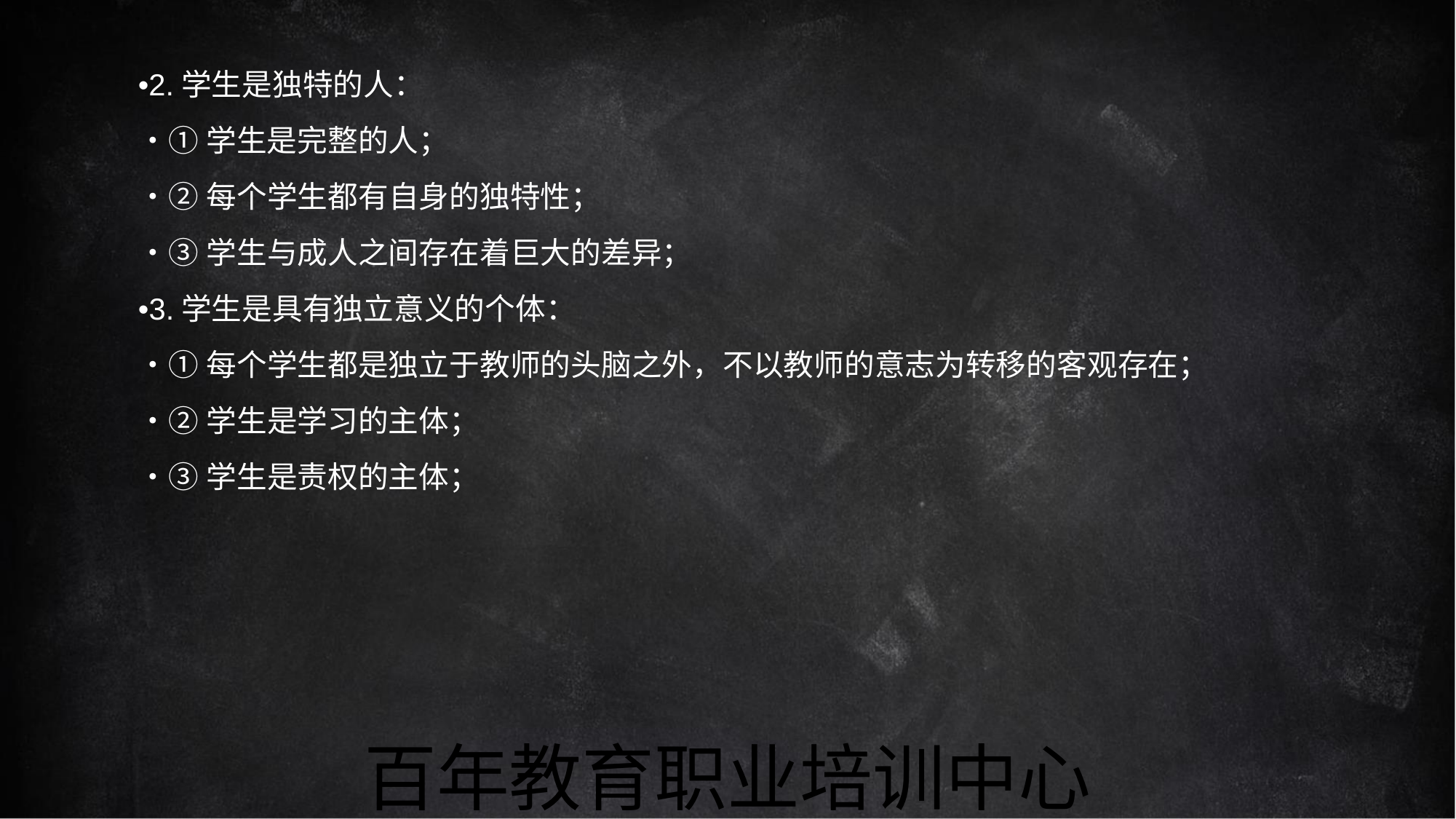

•2.学生是独特的人：
•①学生是完整的人；
•②每个学生都有自身的独特性；
•③学生与成人之间存在着巨大的差异；
•3.学生是具有独立意义的个体：
•①每个学生都是独立于教师的头脑之外，不以教师的意志为转移的客观存在；
•②学生是学习的主体；
•③学生是责权的主体；
百年教育职业培训中心